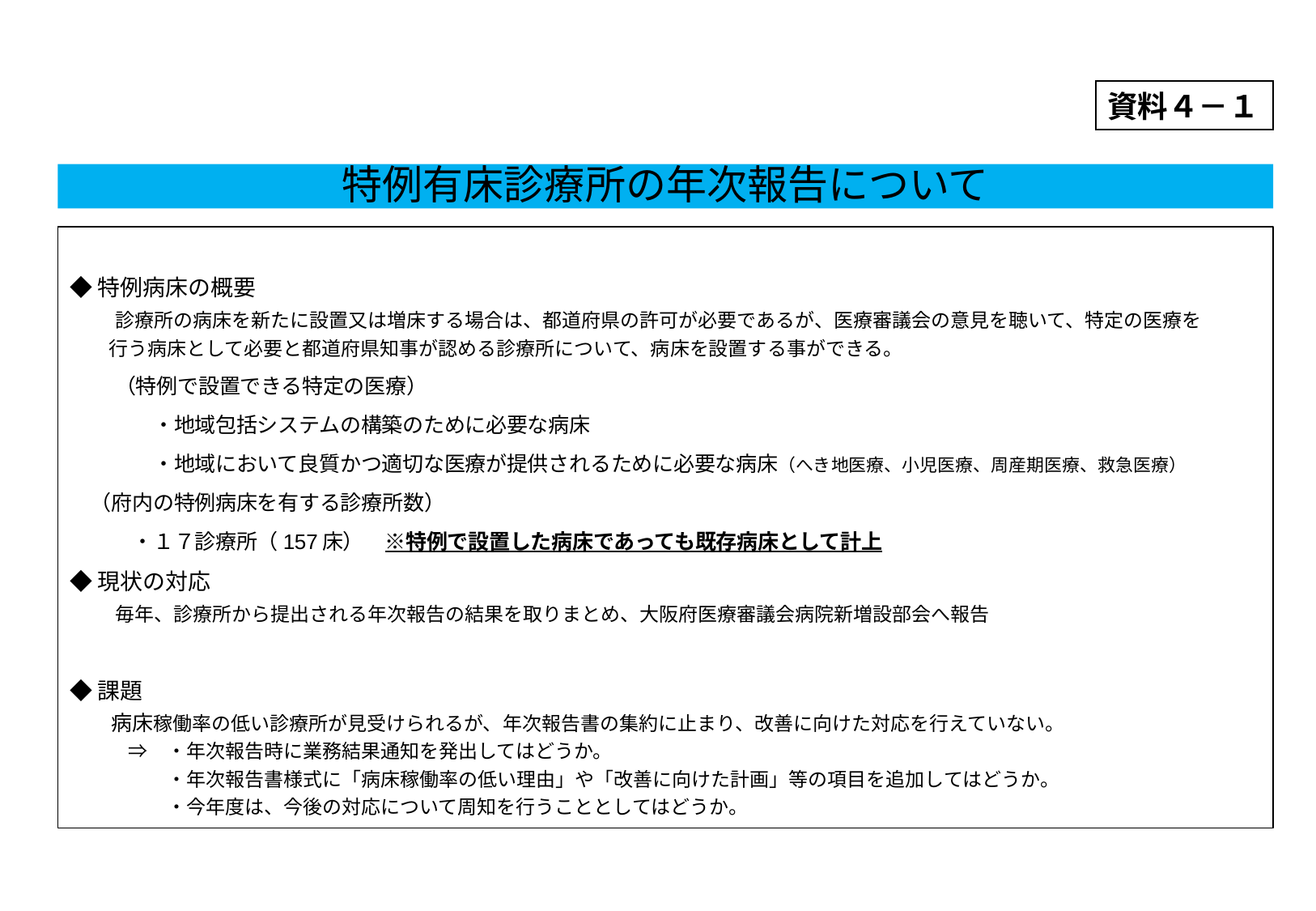

資料４－１
# 特例有床診療所の年次報告について

◆特例病床の概要
　　診療所の病床を新たに設置又は増床する場合は、都道府県の許可が必要であるが、医療審議会の意見を聴いて、特定の医療を
　　行う病床として必要と都道府県知事が認める診療所について、病床を設置する事ができる。
　　（特例で設置できる特定の医療）
　　　　・地域包括システムの構築のために必要な病床
　　　　・地域において良質かつ適切な医療が提供されるために必要な病床（へき地医療、小児医療、周産期医療、救急医療）
　（府内の特例病床を有する診療所数）
　　　・１７診療所（157床）　※特例で設置した病床であっても既存病床として計上
◆現状の対応
　　毎年、診療所から提出される年次報告の結果を取りまとめ、大阪府医療審議会病院新増設部会へ報告

◆課題
　　病床稼働率の低い診療所が見受けられるが、年次報告書の集約に止まり、改善に向けた対応を行えていない。
　　　⇒　・年次報告時に業務結果通知を発出してはどうか。
　　　　　・年次報告書様式に「病床稼働率の低い理由」や「改善に向けた計画」等の項目を追加してはどうか。
　　　　　・今年度は、今後の対応について周知を行うこととしてはどうか。